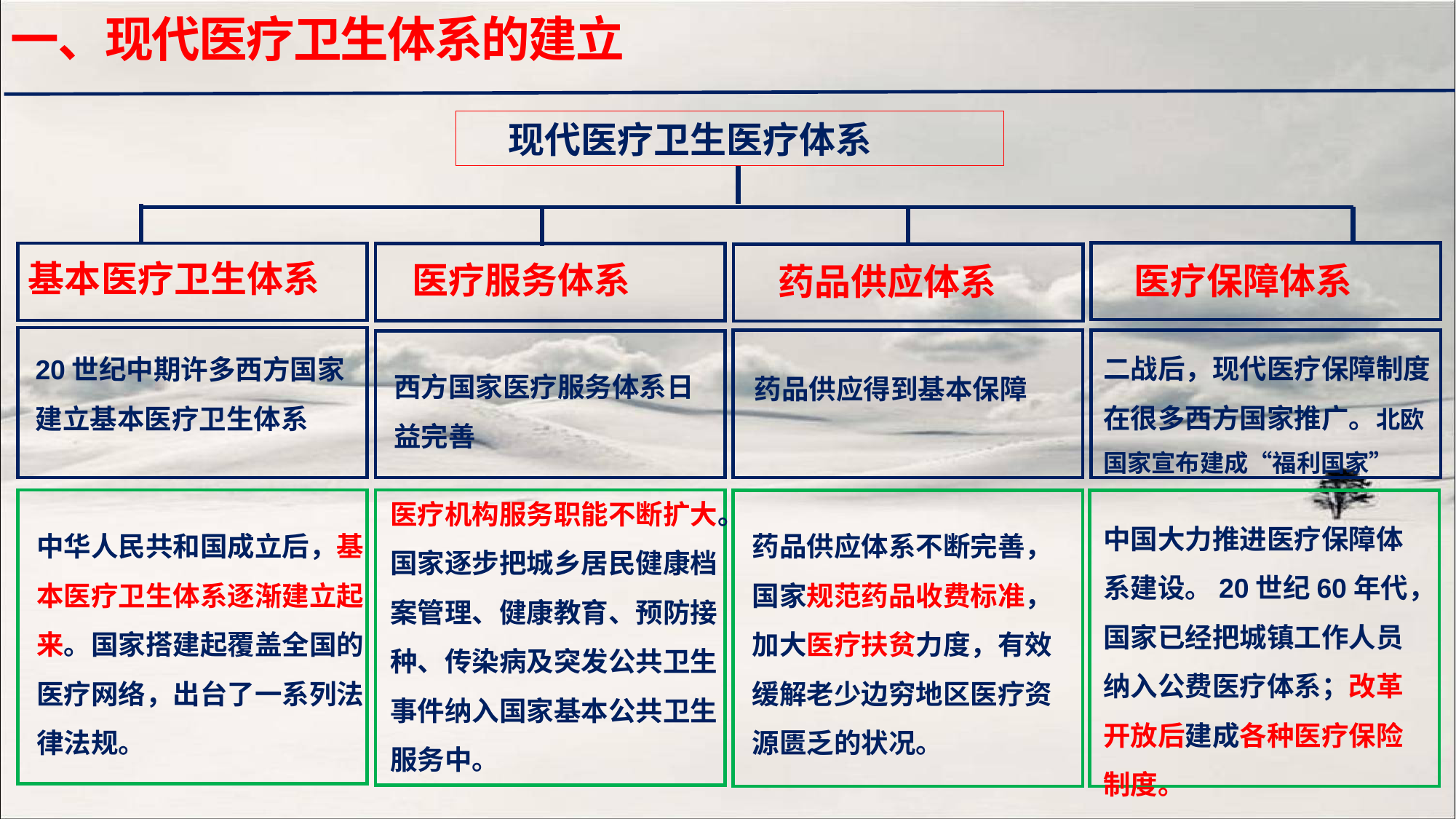

一、现代医疗卫生体系的建立
    现代医疗卫生医疗体系

基本医疗卫生体系
医疗服务体系
医疗保障体系
药品供应体系

二战后，现代医疗保障制度在很多西方国家推广。北欧国家宣布建成“福利国家”

20世纪中期许多西方国家建立基本医疗卫生体系

西方国家医疗服务体系日益完善
药品供应得到基本保障
医疗机构服务职能不断扩大。国家逐步把城乡居民健康档案管理、健康教育、预防接种、传染病及突发公共卫生事件纳入国家基本公共卫生服务中。

中国大力推进医疗保障体系建设。20世纪60年代，国家已经把城镇工作人员纳入公费医疗体系；改革开放后建成各种医疗保险制度。
中华人民共和国成立后，基本医疗卫生体系逐渐建立起来。国家搭建起覆盖全国的医疗网络，出台了一系列法律法规。
药品供应体系不断完善，国家规范药品收费标准，加大医疗扶贫力度，有效缓解老少边穷地区医疗资源匮乏的状况。